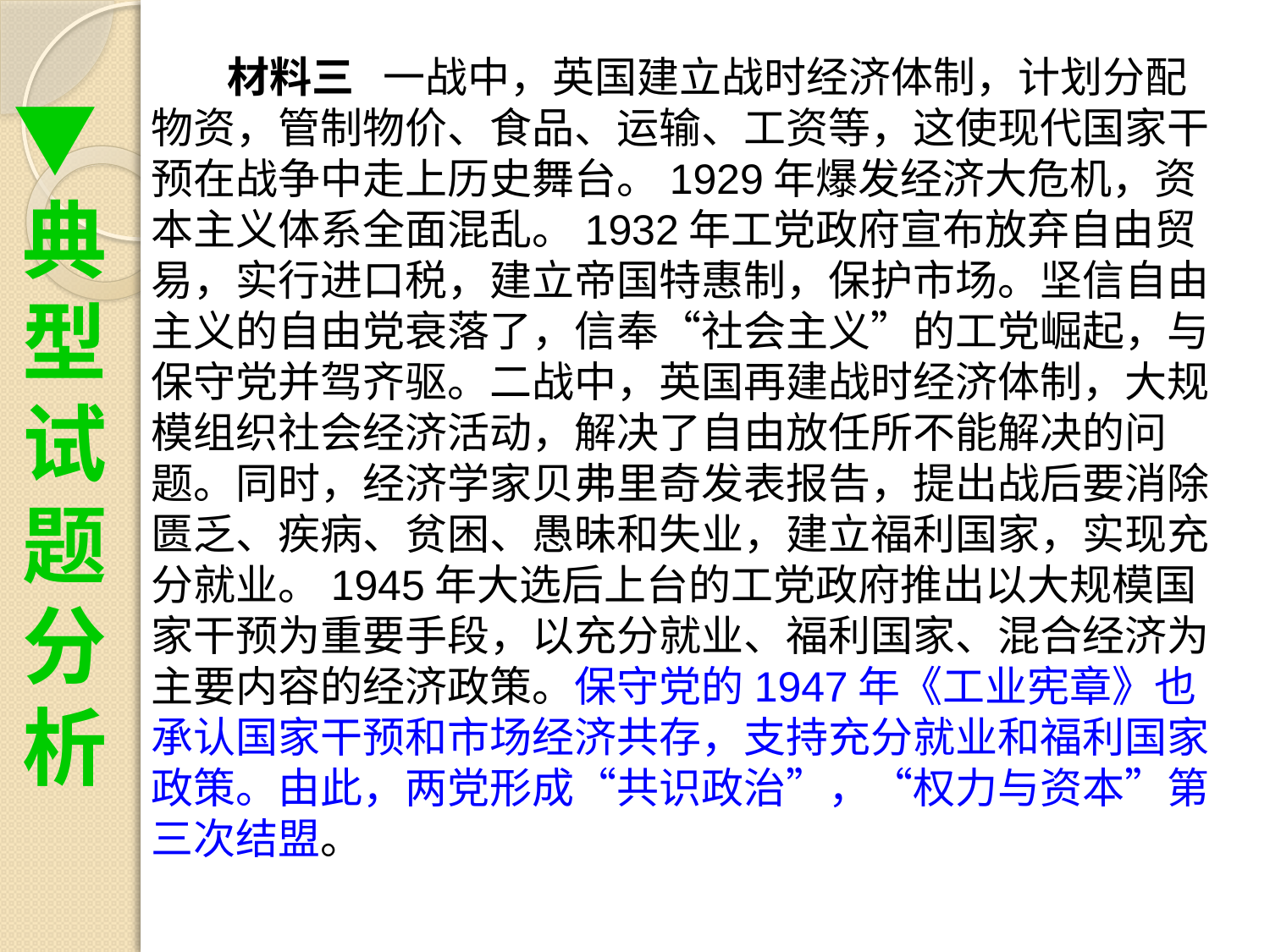

材料三   一战中，英国建立战时经济体制，计划分配物资，管制物价、食品、运输、工资等，这使现代国家干预在战争中走上历史舞台。1929年爆发经济大危机，资本主义体系全面混乱。1932年工党政府宣布放弃自由贸易，实行进口税，建立帝国特惠制，保护市场。坚信自由主义的自由党衰落了，信奉“社会主义”的工党崛起，与保守党并驾齐驱。二战中，英国再建战时经济体制，大规模组织社会经济活动，解决了自由放任所不能解决的问题。同时，经济学家贝弗里奇发表报告，提出战后要消除匮乏、疾病、贫困、愚昧和失业，建立福利国家，实现充分就业。1945年大选后上台的工党政府推出以大规模国家干预为重要手段，以充分就业、福利国家、混合经济为主要内容的经济政策。保守党的1947年《工业宪章》也承认国家干预和市场经济共存，支持充分就业和福利国家政策。由此，两党形成“共识政治”，“权力与资本”第三次结盟。
▼典型试题分析